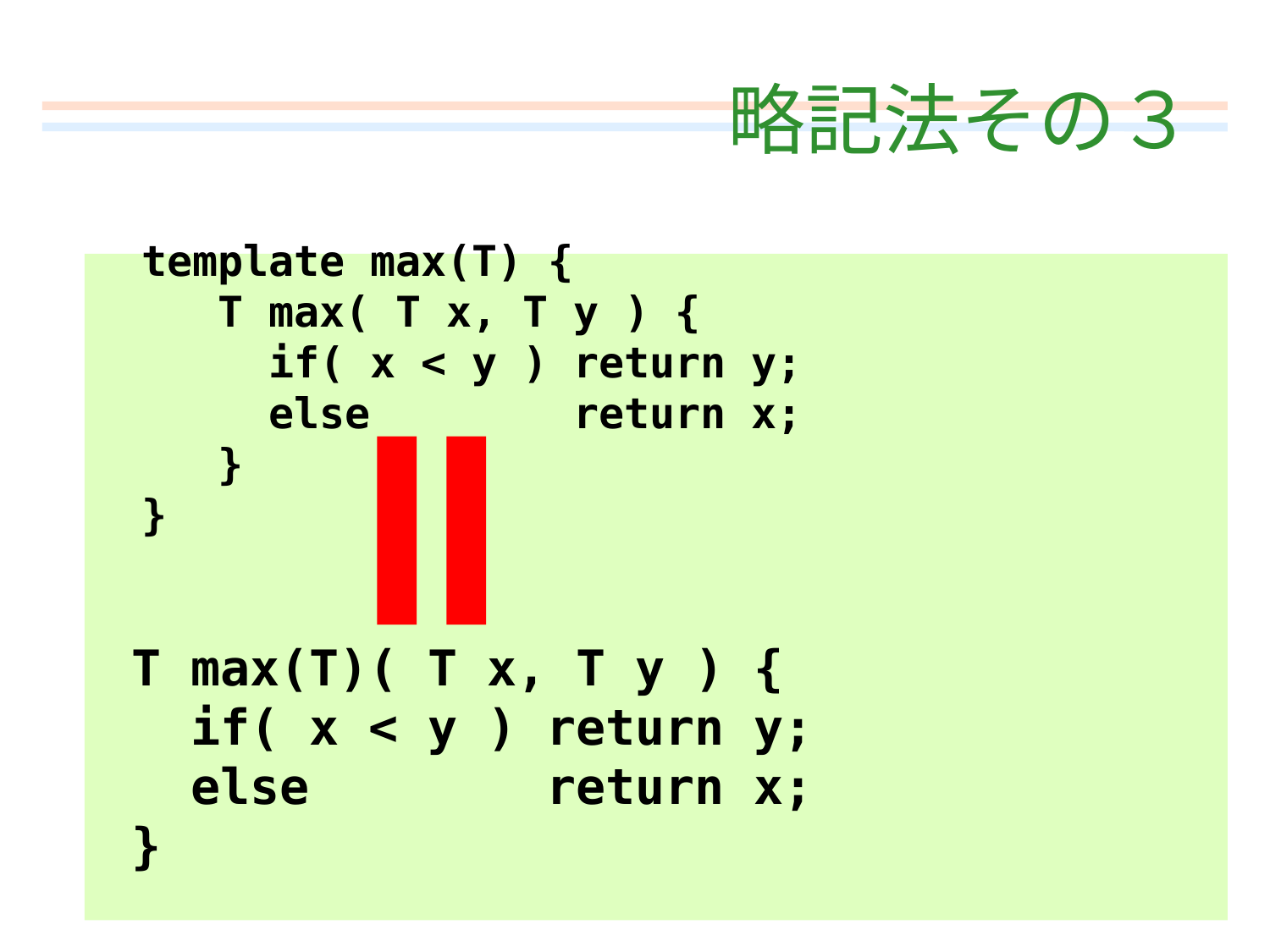

# 略記法その３

template max(T) {
   T max( T x, T y ) {
     if( x < y ) return y;
     else        return x;
   }
}

T max(T)( T x, T y ) {
  if( x < y ) return y;
  else        return x;
}